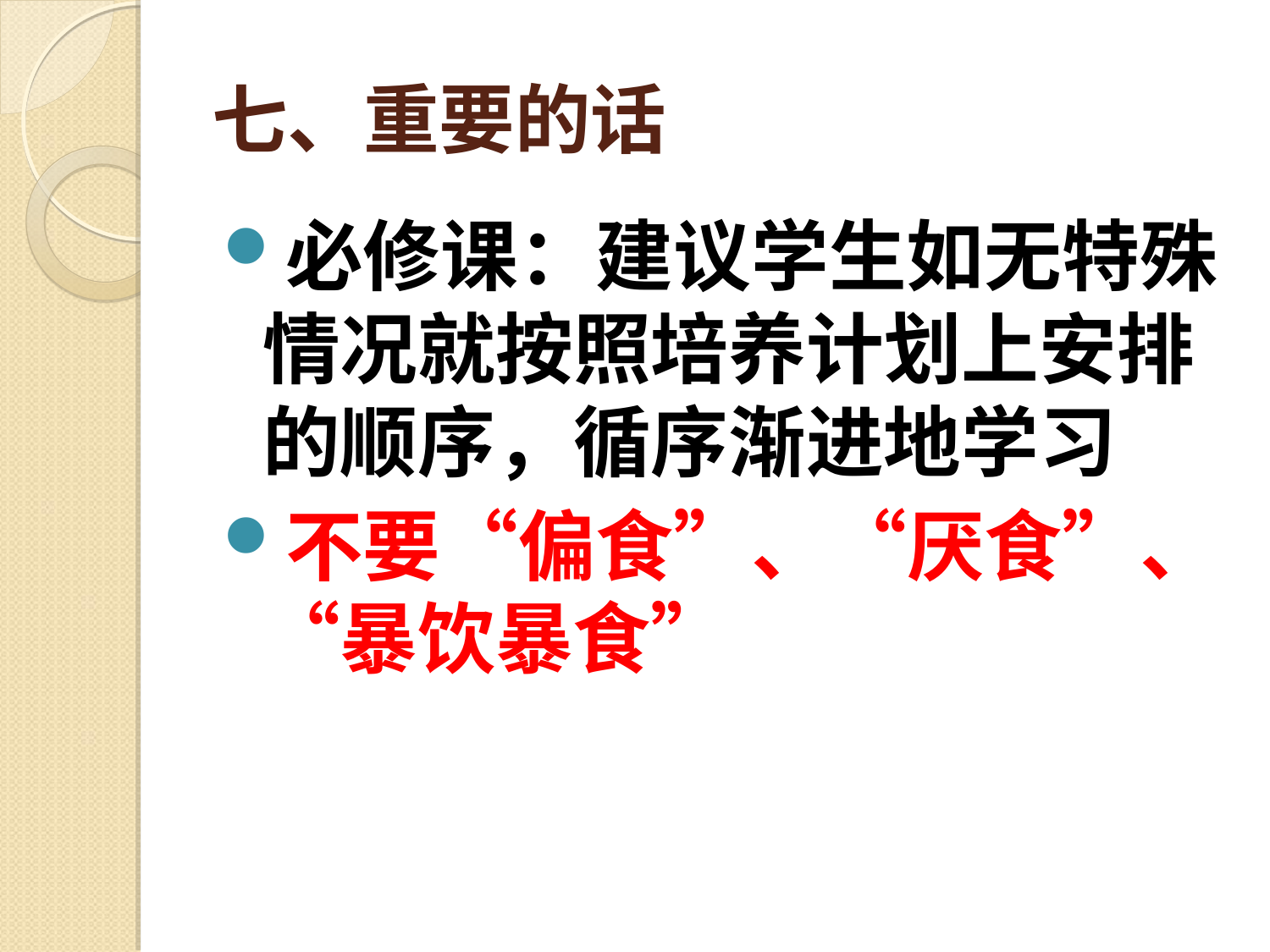

七、重要的话
必修课：建议学生如无特殊情况就按照培养计划上安排的顺序，循序渐进地学习
不要“偏食”、“厌食”、“暴饮暴食”